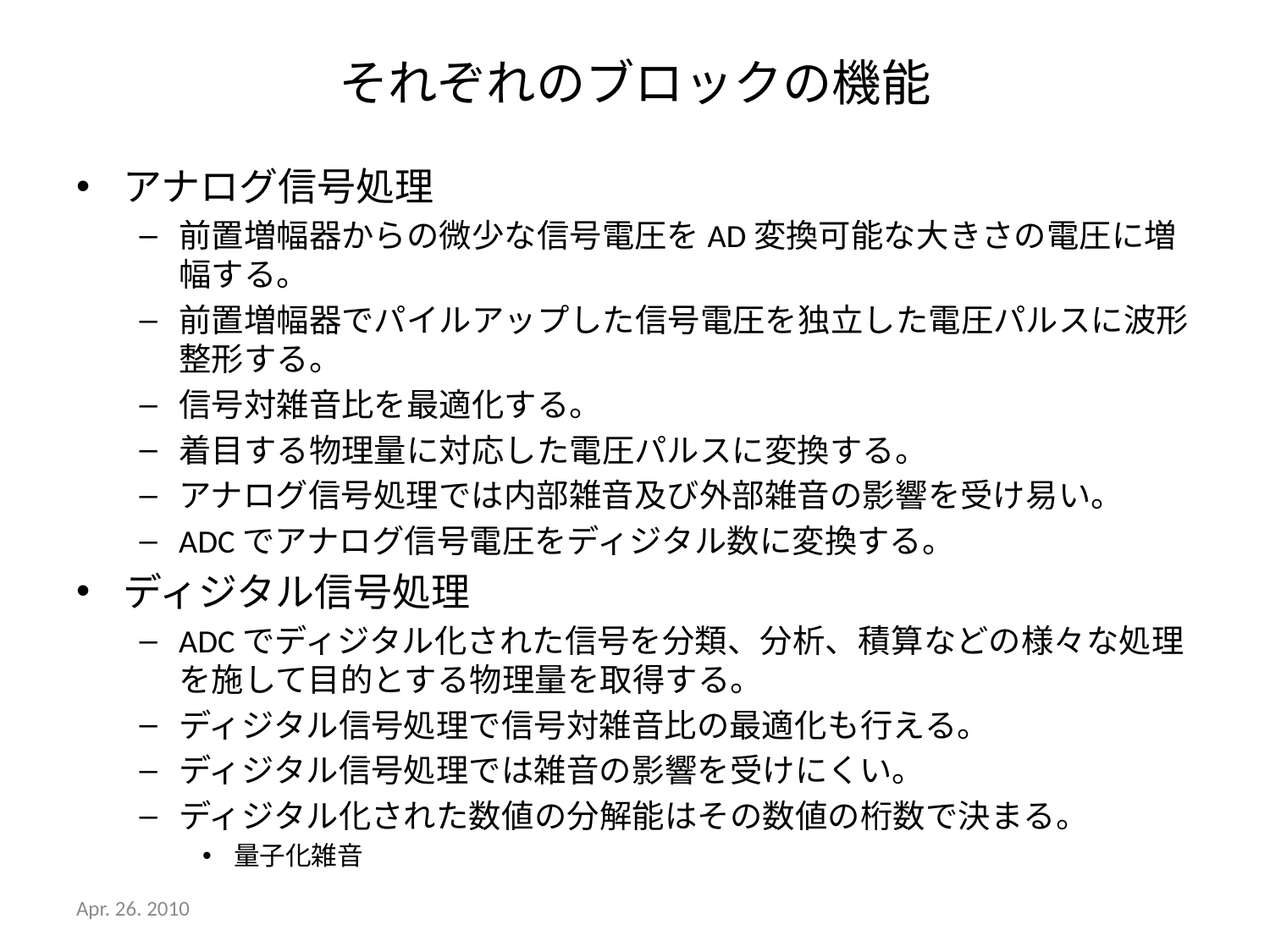

# それぞれのブロックの機能
アナログ信号処理
前置増幅器からの微少な信号電圧をAD変換可能な大きさの電圧に増幅する。
前置増幅器でパイルアップした信号電圧を独立した電圧パルスに波形整形する。
信号対雑音比を最適化する。
着目する物理量に対応した電圧パルスに変換する。
アナログ信号処理では内部雑音及び外部雑音の影響を受け易い。
ADCでアナログ信号電圧をディジタル数に変換する。
ディジタル信号処理
ADCでディジタル化された信号を分類、分析、積算などの様々な処理を施して目的とする物理量を取得する。
ディジタル信号処理で信号対雑音比の最適化も行える。
ディジタル信号処理では雑音の影響を受けにくい。
ディジタル化された数値の分解能はその数値の桁数で決まる。
量子化雑音
Apr. 26. 2010